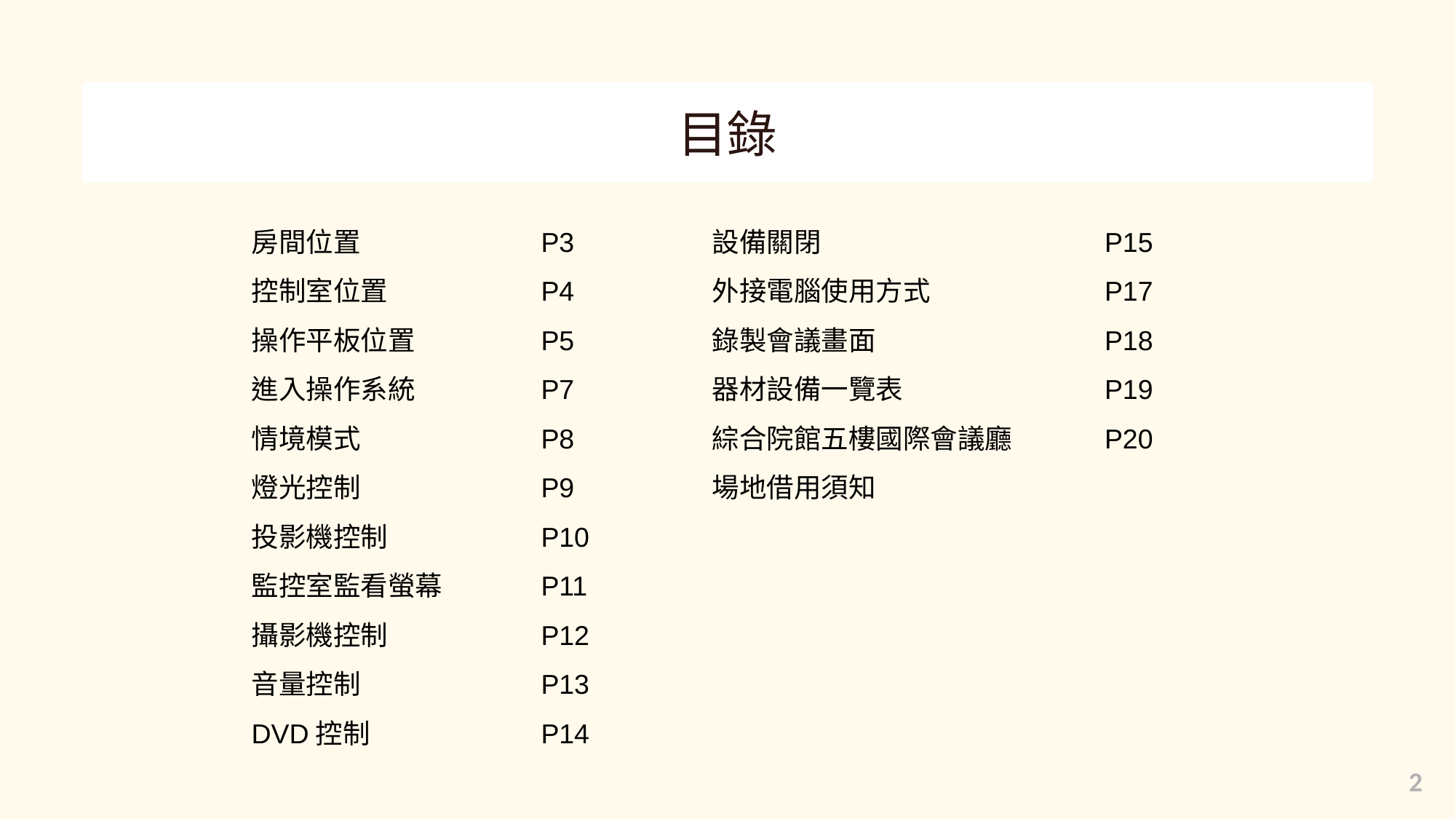

目錄
房間位置
控制室位置
操作平板位置
進入操作系統
情境模式
燈光控制
投影機控制
監控室監看螢幕
攝影機控制
音量控制
DVD控制
P3
P4
P5
P7
P8
P9
P10
P11
P12
P13
P14
設備關閉
外接電腦使用方式
錄製會議畫面
器材設備一覽表
綜合院館五樓國際會議廳
場地借用須知
P15
P17
P18
P19
P20
2